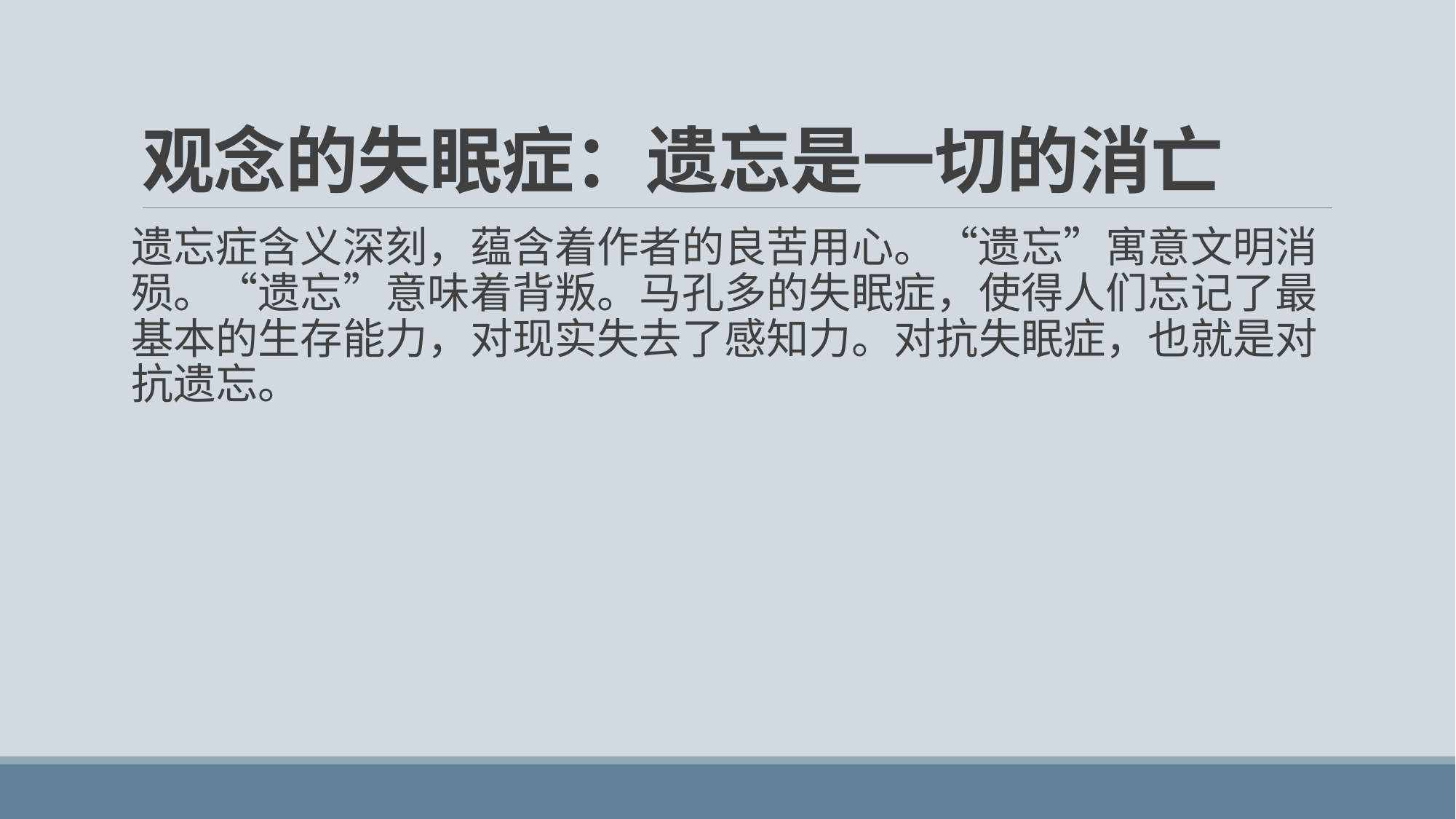

# 观念的失眠症：遗忘是一切的消亡
遗忘症含义深刻，蕴含着作者的良苦用心。“遗忘”寓意文明消殒。“遗忘”意味着背叛。马孔多的失眠症，使得人们忘记了最基本的生存能力，对现实失去了感知力。对抗失眠症，也就是对抗遗忘。